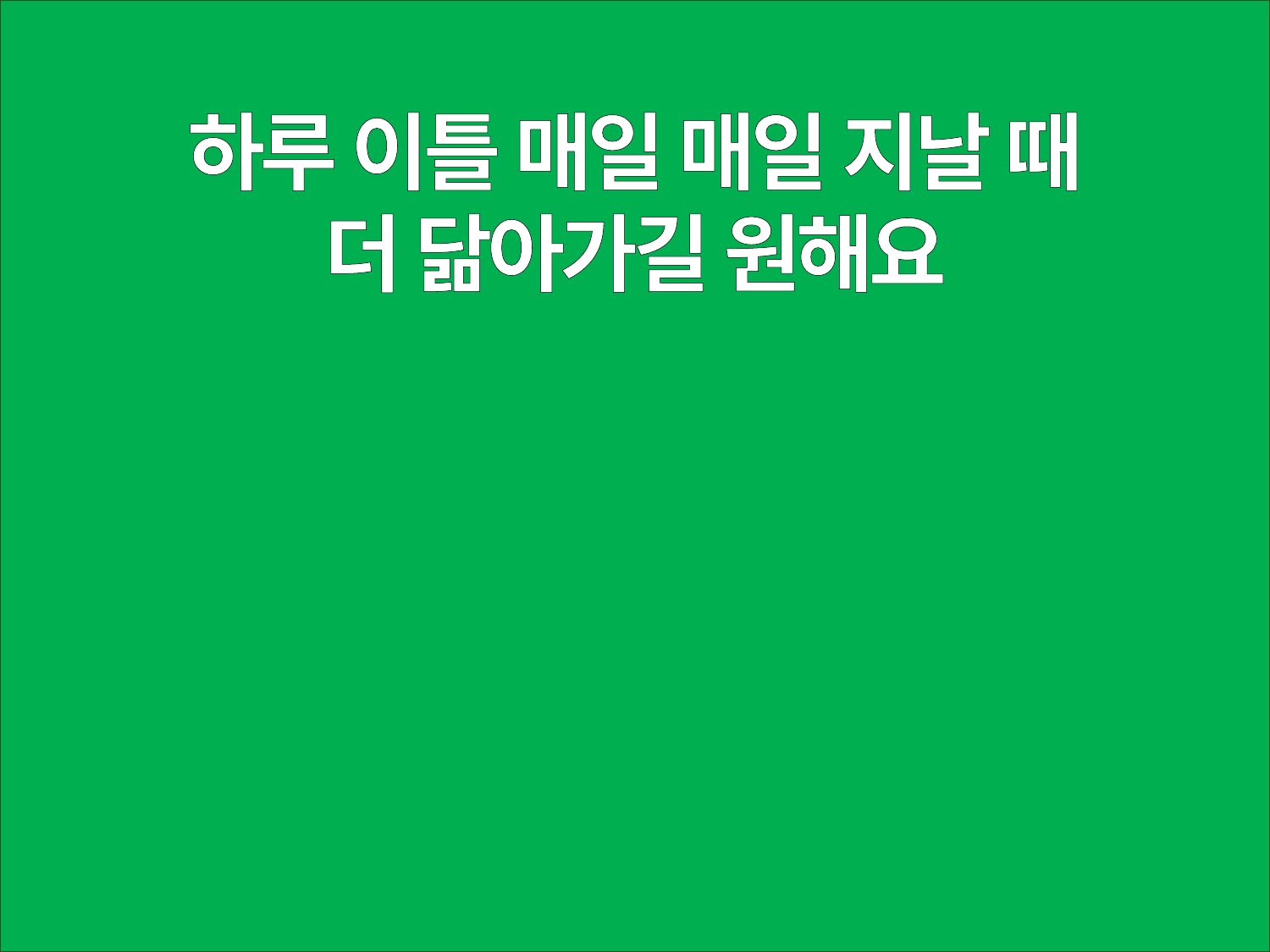

하루 이틀 매일 매일 지날 때
더 닮아가길 원해요